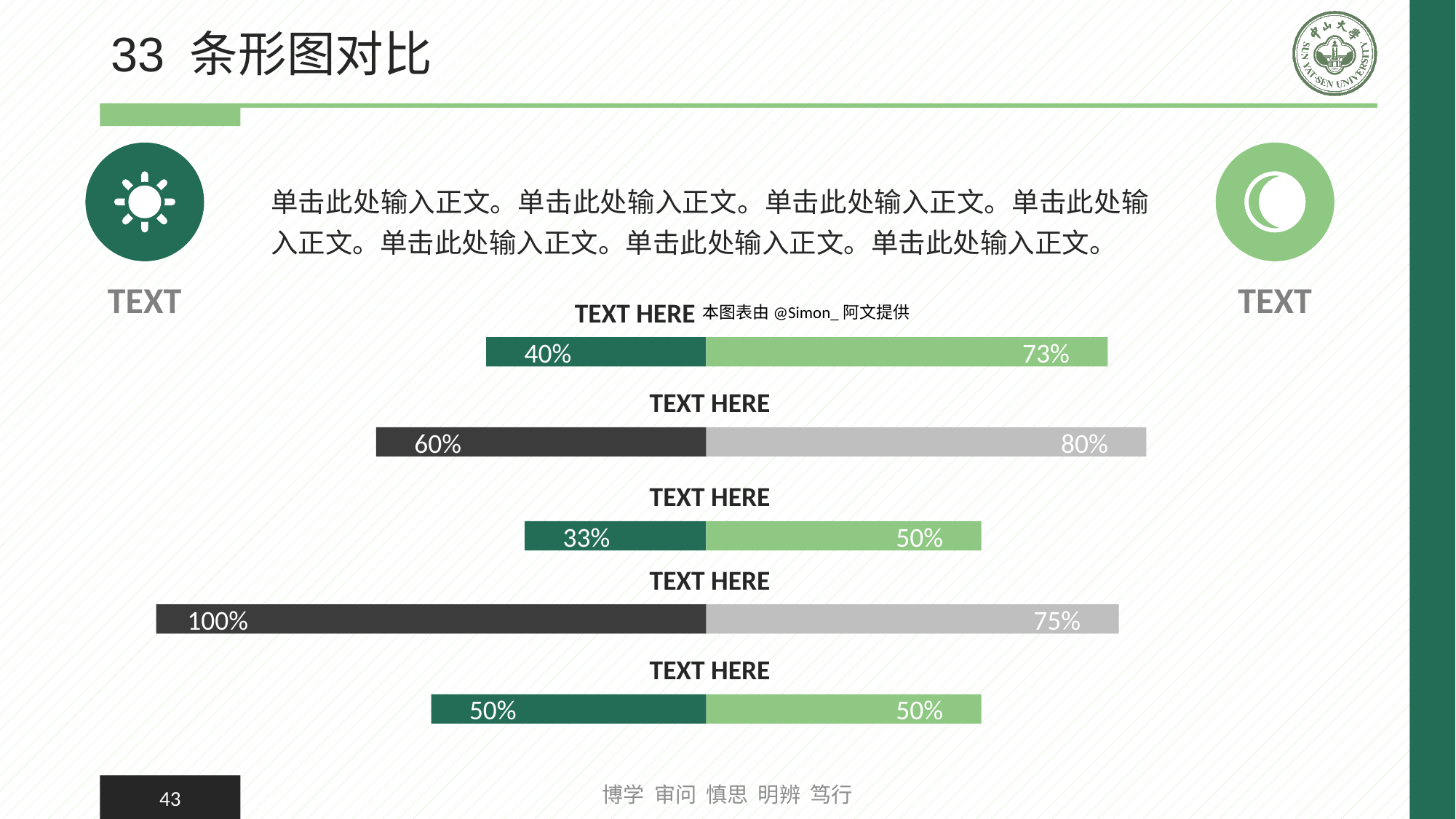

# 33 条形图对比

单击此处输入正文。单击此处输入正文。单击此处输入正文。单击此处输入正文。单击此处输入正文。单击此处输入正文。单击此处输入正文。
TEXT
TEXT
TEXT HERE
本图表由@Simon_阿文提供

40%

73%
TEXT HERE

60%

80%
TEXT HERE

33%

50%
TEXT HERE

100%

75%
TEXT HERE

50%

50%
博学  审问  慎思  明辨  笃行
43